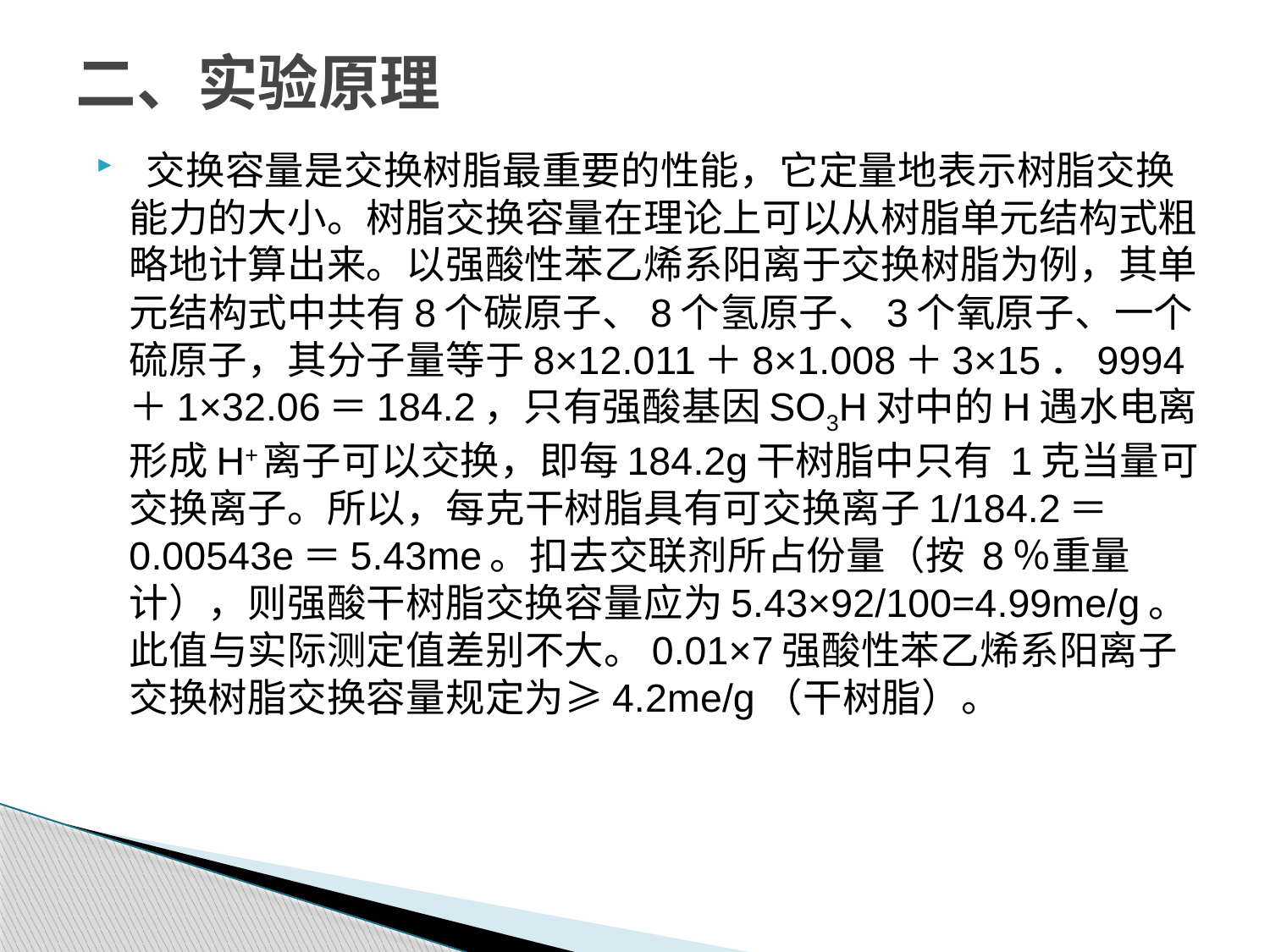

# 二、实验原理
 交换容量是交换树脂最重要的性能，它定量地表示树脂交换能力的大小。树脂交换容量在理论上可以从树脂单元结构式粗略地计算出来。以强酸性苯乙烯系阳离于交换树脂为例，其单元结构式中共有8个碳原子、8个氢原子、3个氧原子、一个硫原子，其分子量等于8×12.011＋8×1.008＋3×15．9994＋1×32.06＝184.2，只有强酸基因SO3H对中的H遇水电离形成H+离子可以交换，即每184.2g干树脂中只有 1克当量可交换离子。所以，每克干树脂具有可交换离子1/184.2＝0.00543e＝5.43me。扣去交联剂所占份量（按 8％重量计），则强酸干树脂交换容量应为5.43×92/100=4.99me/g。此值与实际测定值差别不大。0.01×7强酸性苯乙烯系阳离子交换树脂交换容量规定为≥4.2me/g（干树脂）。